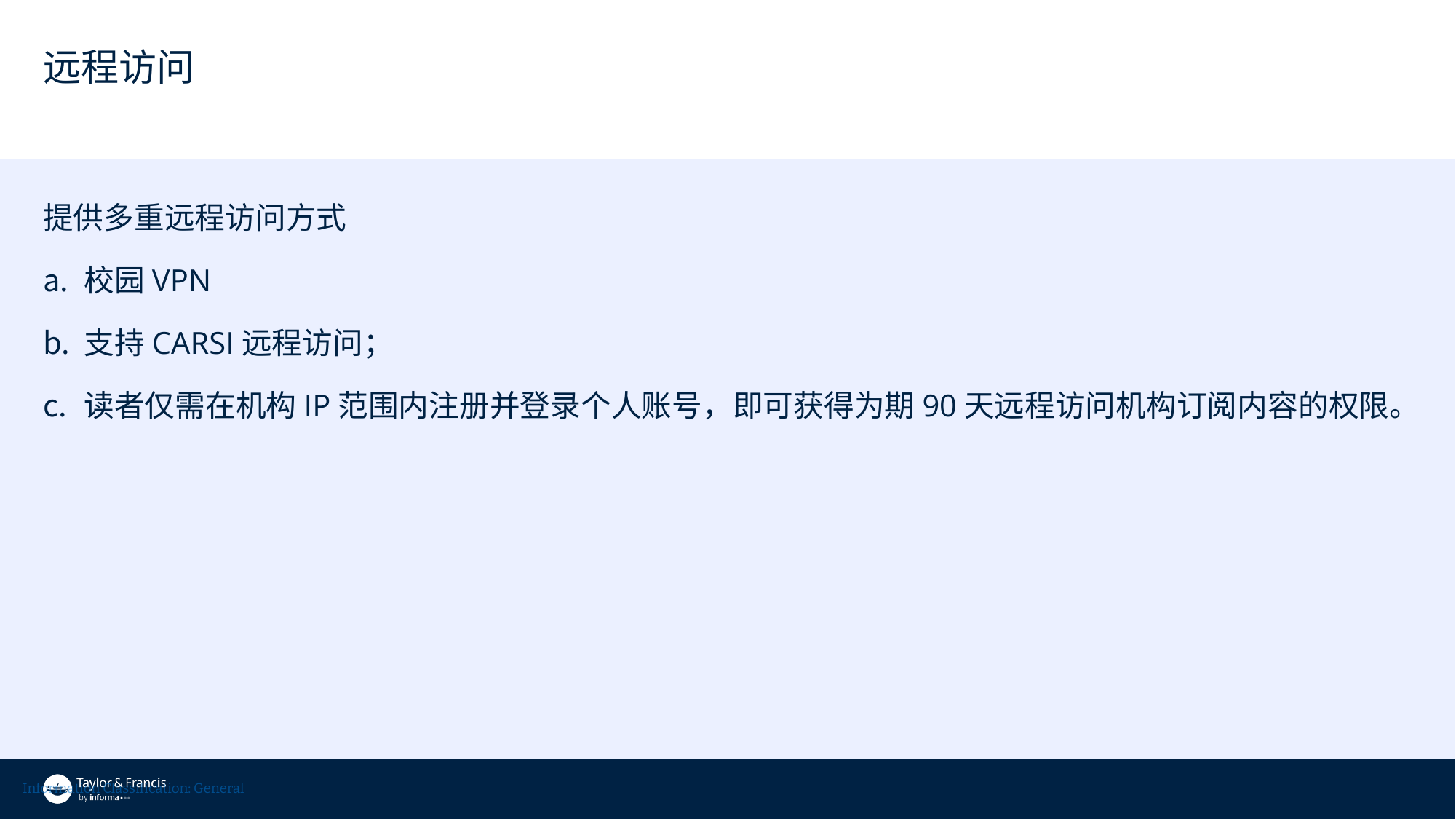

# 远程访问

提供多重远程访问方式
校园VPN
支持CARSI远程访问；
读者仅需在机构IP范围内注册并登录个人账号，即可获得为期90天远程访问机构订阅内容的权限。